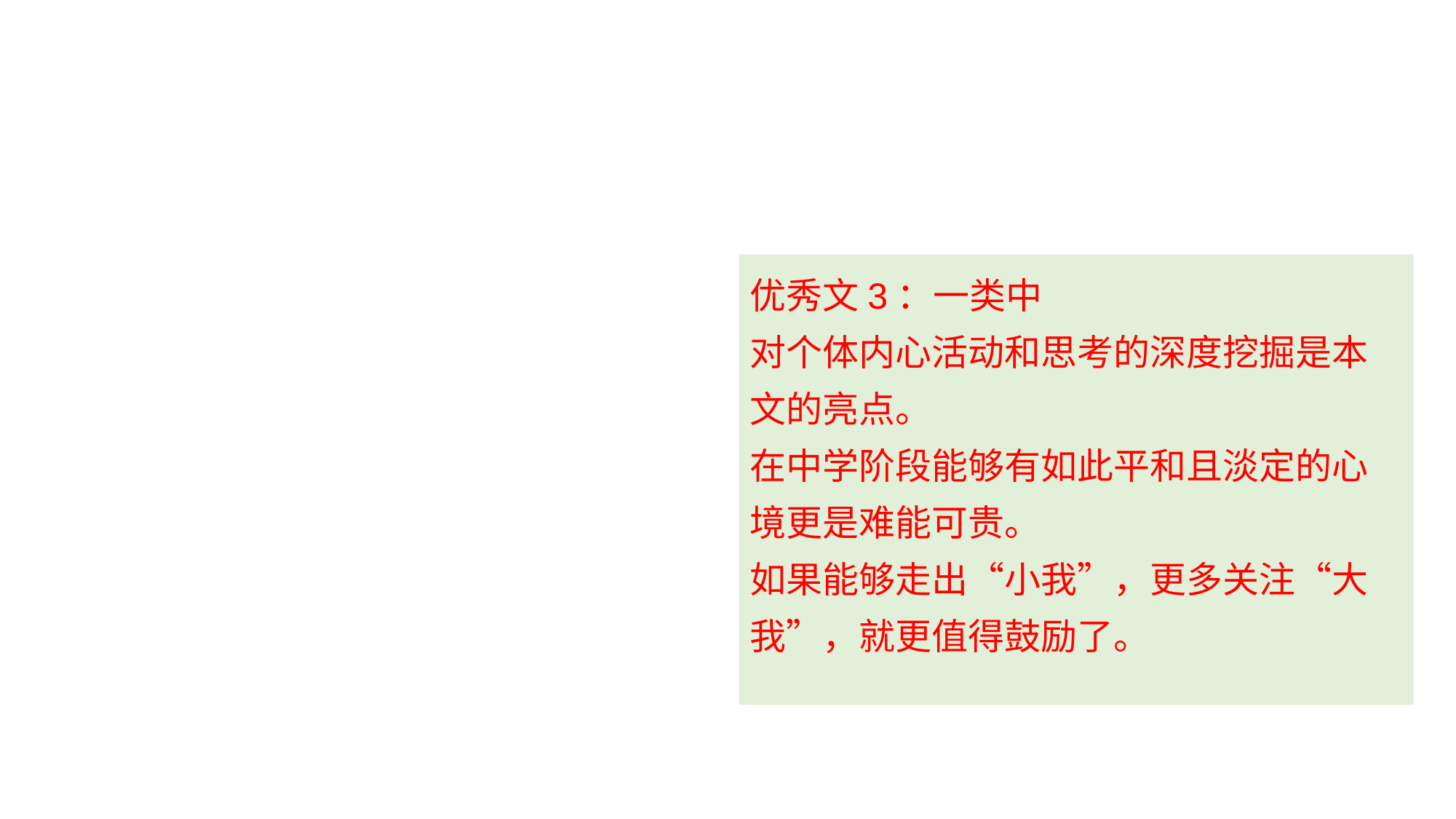

优秀文3：一类中
对个体内心活动和思考的深度挖掘是本文的亮点。
在中学阶段能够有如此平和且淡定的心境更是难能可贵。
如果能够走出“小我”，更多关注“大我”，就更值得鼓励了。